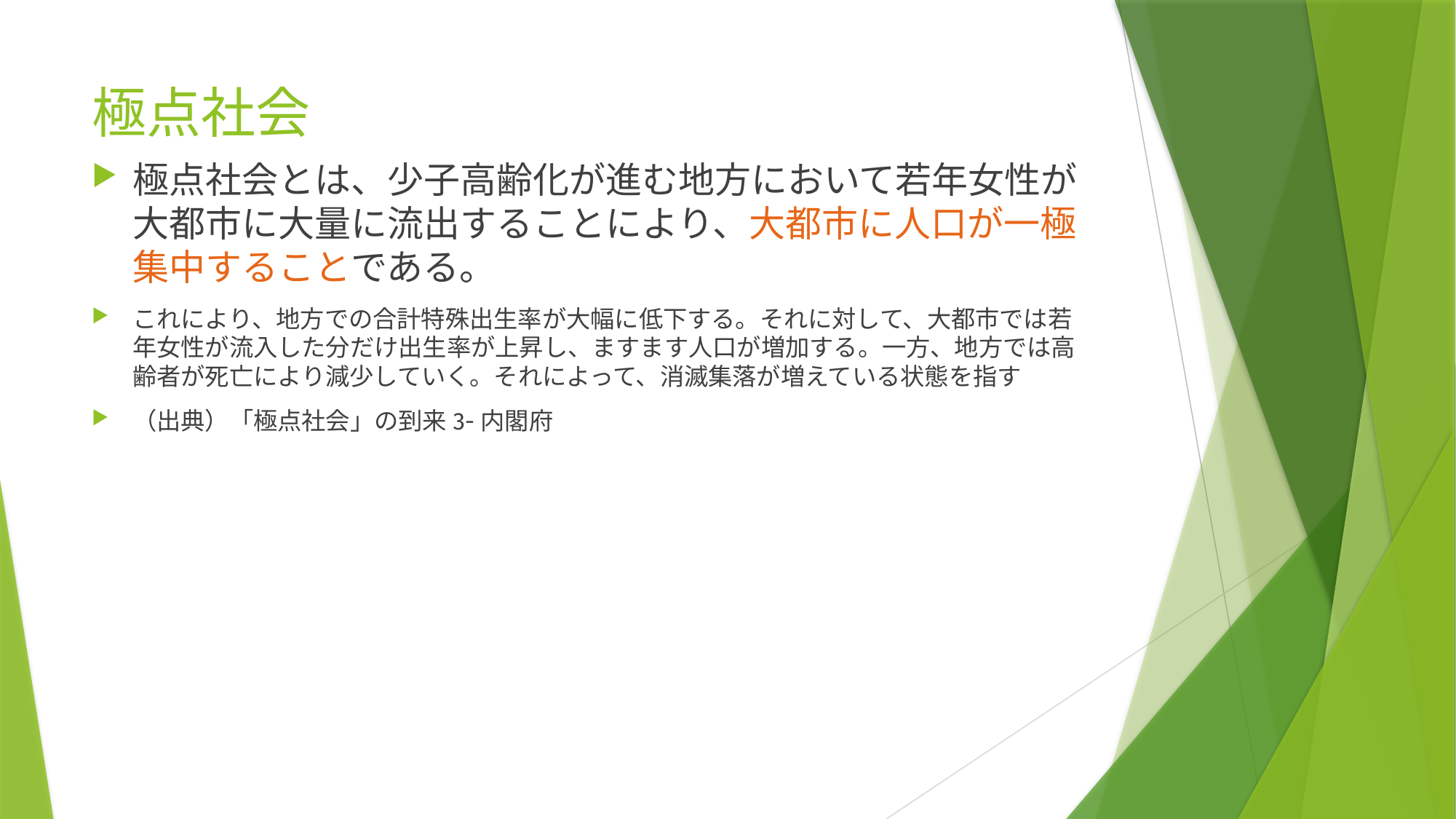

# 極点社会
極点社会とは、少子高齢化が進む地方において若年女性が大都市に大量に流出することにより、大都市に人口が一極集中することである。
これにより、地方での合計特殊出生率が大幅に低下する。それに対して、大都市では若年女性が流入した分だけ出生率が上昇し、ますます人口が増加する。一方、地方では高齢者が死亡により減少していく。それによって、消滅集落が増えている状態を指す
（出典）「極点社会」の到来3-内閣府